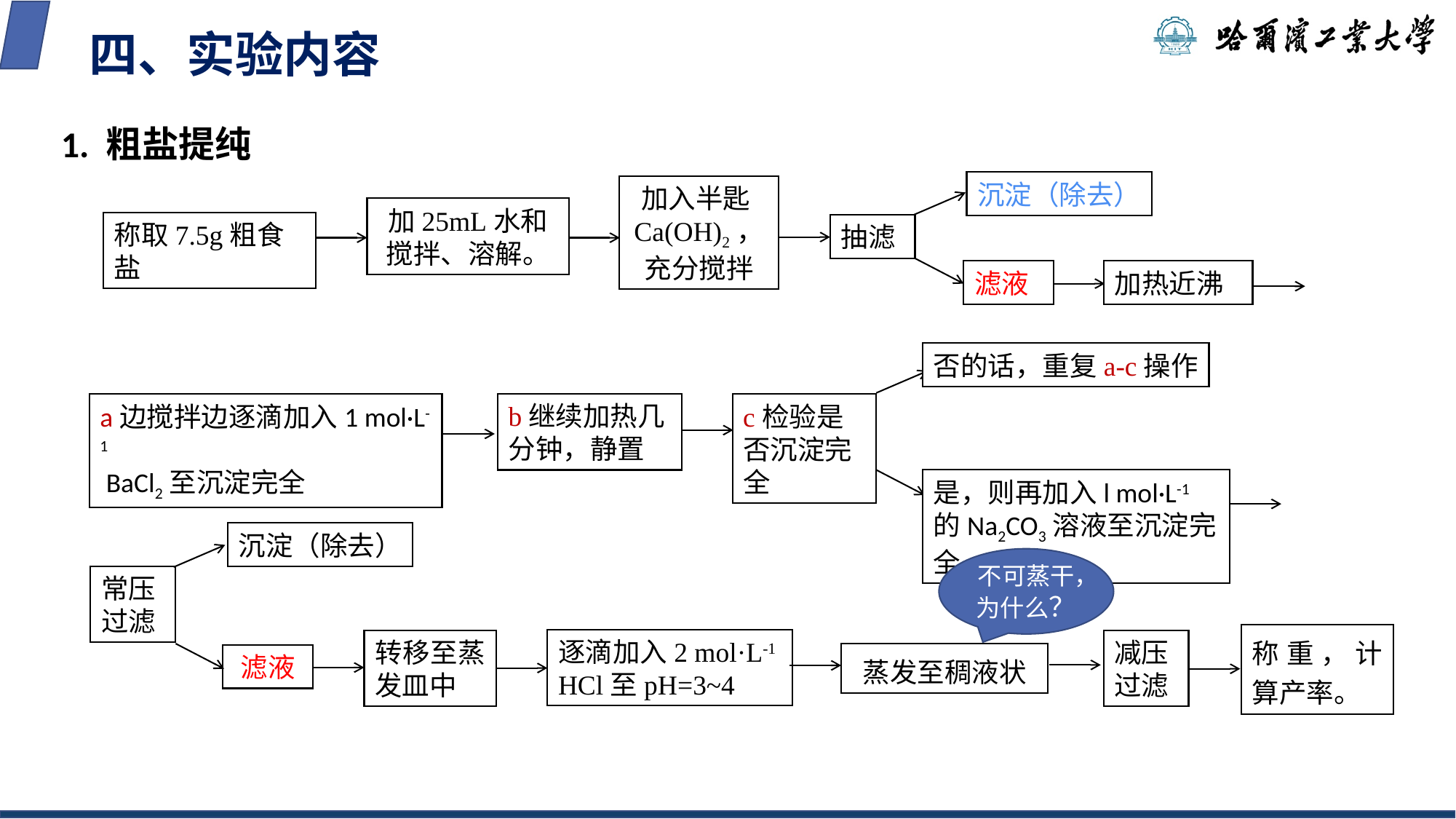

# 四、实验内容
1. 粗盐提纯
沉淀（除去）
加入半匙Ca(OH)2，充分搅拌
加25mL水和
搅拌、溶解。
称取7.5g粗食盐
抽滤
加热近沸
滤液
否的话，重复a-c操作
b继续加热几分钟，静置
c检验是否沉淀完全
a边搅拌边逐滴加入1 mol·L-1
 BaCl2至沉淀完全
是，则再加入l mol·L-1的Na2CO3溶液至沉淀完全
沉淀（除去）
不可蒸干，为什么？
常压过滤
称重，计算产率。
逐滴加入2 mol·L-1
HCl至pH=3~4
转移至蒸发皿中
减压过滤
蒸发至稠液状
滤液